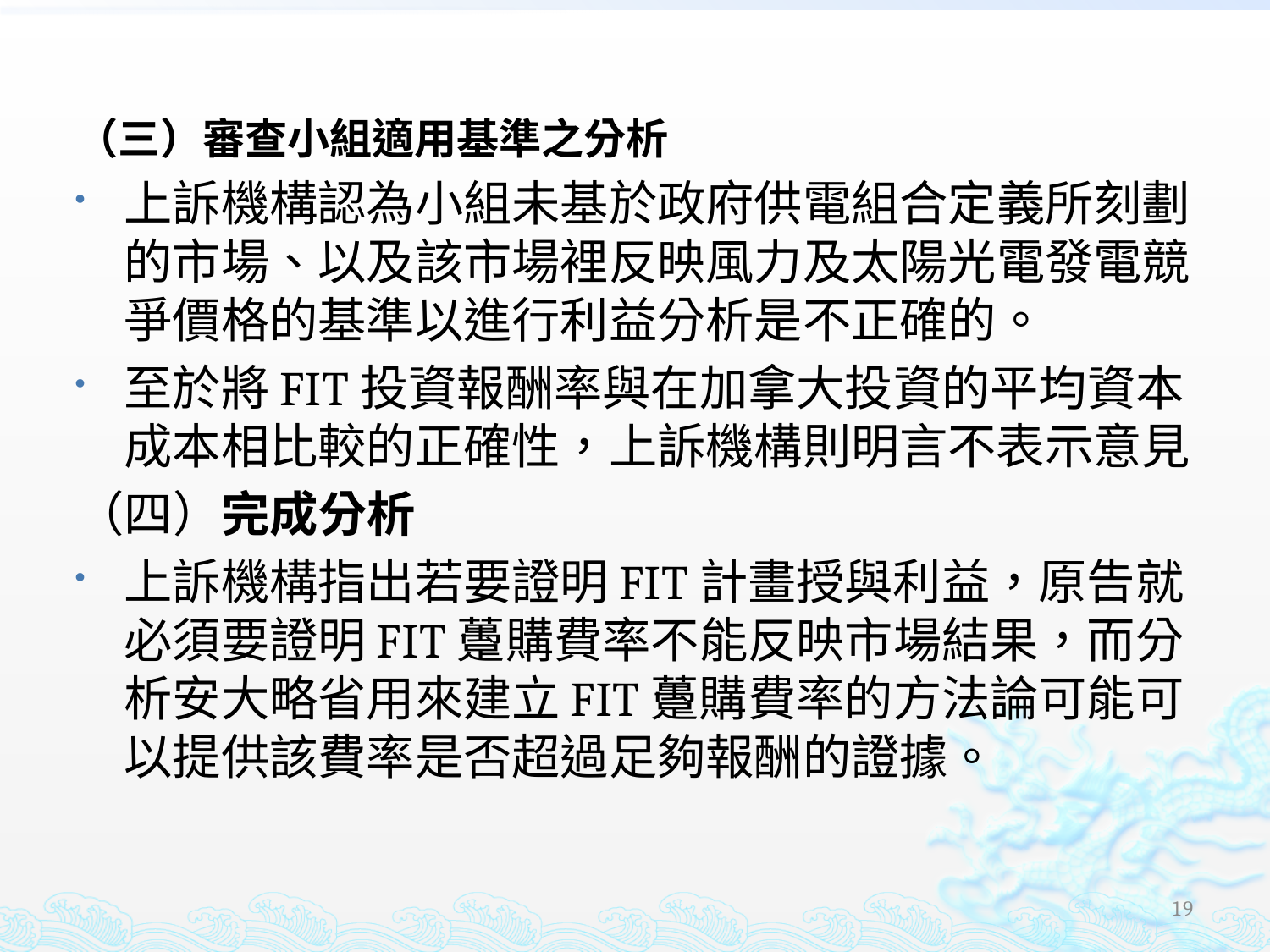

#
（三）審查小組適用基準之分析
上訴機構認為小組未基於政府供電組合定義所刻劃的市場、以及該市場裡反映風力及太陽光電發電競爭價格的基準以進行利益分析是不正確的。
至於將FIT投資報酬率與在加拿大投資的平均資本成本相比較的正確性，上訴機構則明言不表示意見
（四）完成分析
上訴機構指出若要證明FIT計畫授與利益，原告就必須要證明FIT躉購費率不能反映市場結果，而分析安大略省用來建立FIT躉購費率的方法論可能可以提供該費率是否超過足夠報酬的證據。

19